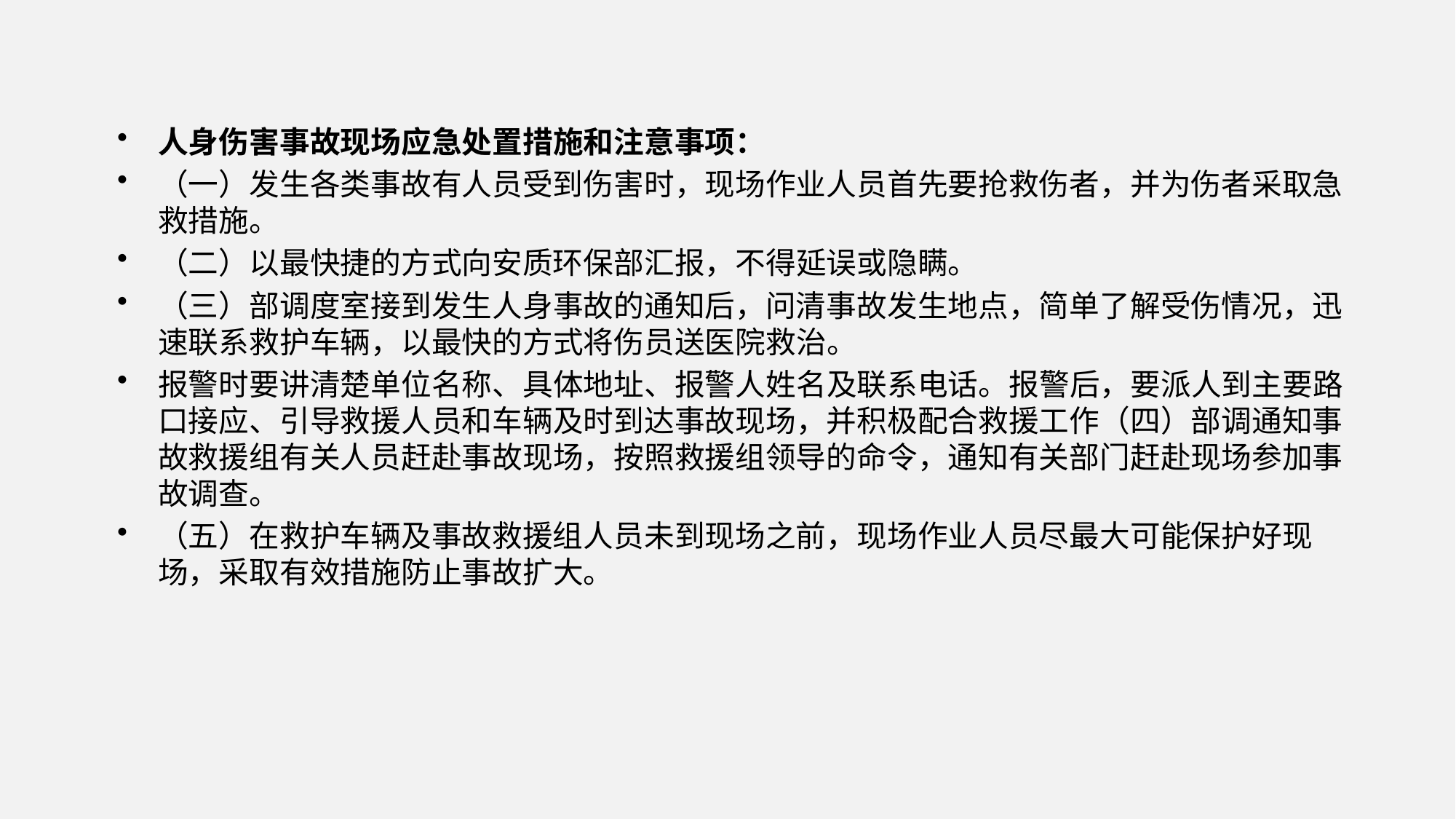

人身伤害事故现场应急处置措施和注意事项：
（一）发生各类事故有人员受到伤害时，现场作业人员首先要抢救伤者，并为伤者采取急救措施。
（二）以最快捷的方式向安质环保部汇报，不得延误或隐瞒。
（三）部调度室接到发生人身事故的通知后，问清事故发生地点，简单了解受伤情况，迅速联系救护车辆，以最快的方式将伤员送医院救治。
报警时要讲清楚单位名称、具体地址、报警人姓名及联系电话。报警后，要派人到主要路口接应、引导救援人员和车辆及时到达事故现场，并积极配合救援工作（四）部调通知事故救援组有关人员赶赴事故现场，按照救援组领导的命令，通知有关部门赶赴现场参加事故调查。
（五）在救护车辆及事故救援组人员未到现场之前，现场作业人员尽最大可能保护好现场，采取有效措施防止事故扩大。